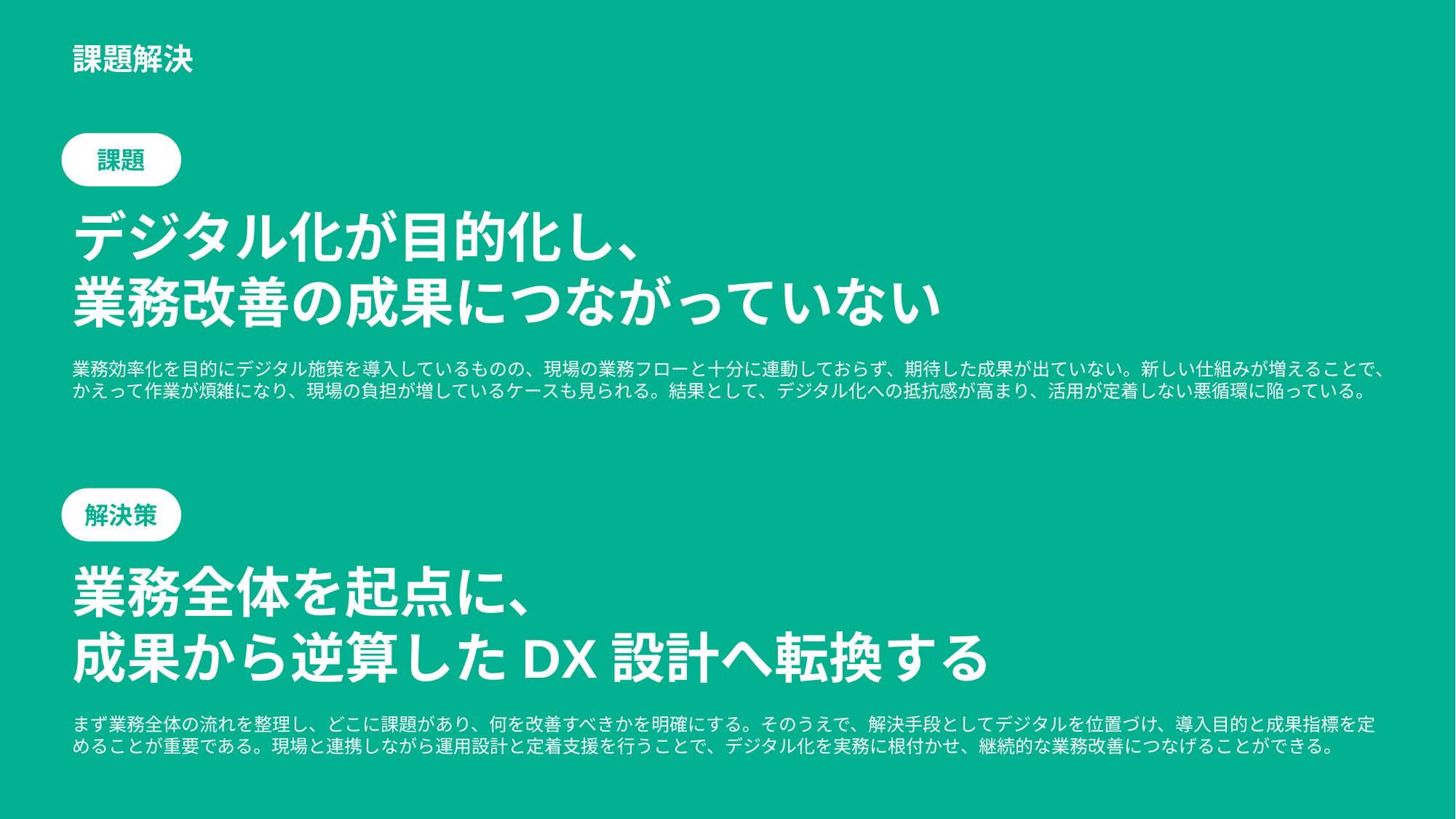

課題解決
課題
デジタル化が目的化し、
業務改善の成果につながっていない
業務効率化を目的にデジタル施策を導入しているものの、現場の業務フローと十分に連動しておらず、期待した成果が出ていない。新しい仕組みが増えることで、かえって作業が煩雑になり、現場の負担が増しているケースも見られる。結果として、デジタル化への抵抗感が高まり、活用が定着しない悪循環に陥っている。
解決策
業務全体を起点に、
成果から逆算したDX設計へ転換する
まず業務全体の流れを整理し、どこに課題があり、何を改善すべきかを明確にする。そのうえで、解決手段としてデジタルを位置づけ、導入目的と成果指標を定めることが重要である。現場と連携しながら運用設計と定着支援を行うことで、デジタル化を実務に根付かせ、継続的な業務改善につなげることができる。